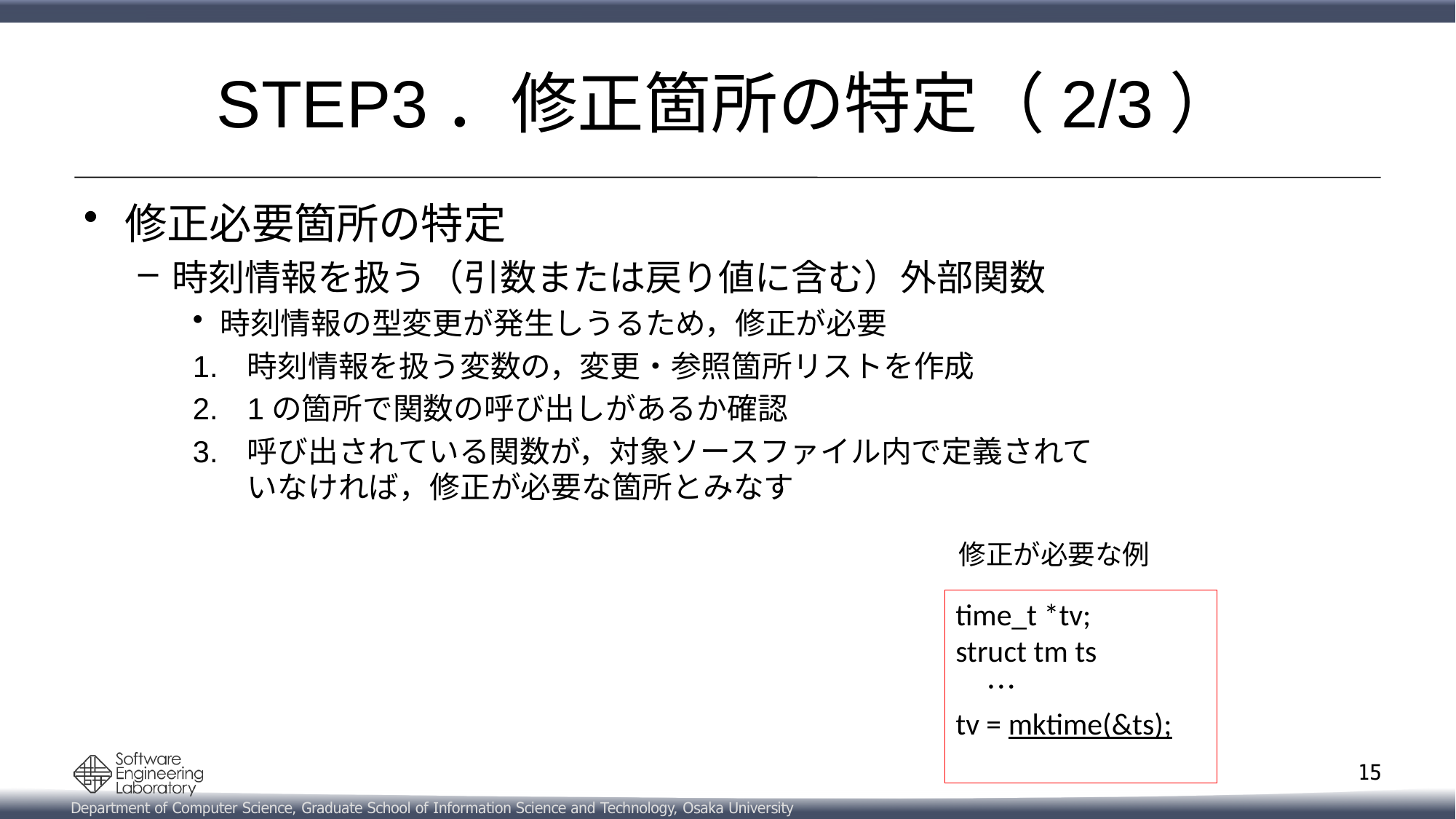

# STEP3．修正箇所の特定（2/3）
修正必要箇所の特定
時刻情報を扱う（引数または戻り値に含む）外部関数
時刻情報の型変更が発生しうるため，修正が必要
時刻情報を扱う変数の，変更・参照箇所リストを作成
1の箇所で関数の呼び出しがあるか確認
呼び出されている関数が，対象ソースファイル内で定義されていなければ，修正が必要な箇所とみなす
修正が必要な例
time_t *tv;
struct tm ts
　…
tv = mktime(&ts);

15